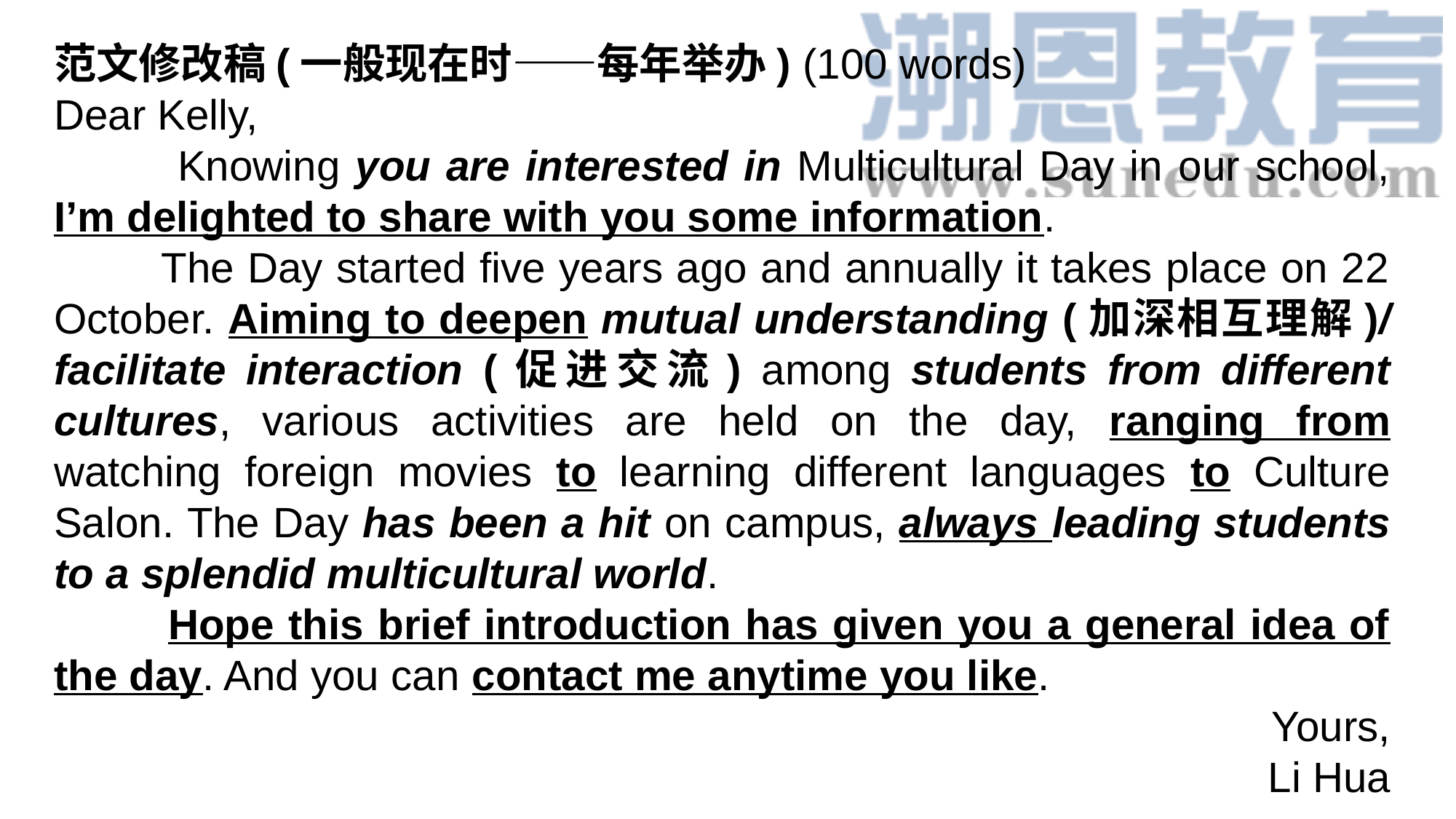

范文修改稿(一般现在时——每年举办) (100 words)
Dear Kelly,
        Knowing you are interested in Multicultural Day in our school, I’m delighted to share with you some information.
        The Day started five years ago and annually it takes place on 22 October. Aiming to deepen mutual understanding (加深相互理解)/ facilitate interaction (促进交流) among students from different cultures, various activities are held on the day, ranging from watching foreign movies to learning different languages to Culture Salon. The Day has been a hit on campus, always leading students to a splendid multicultural world.
        Hope this brief introduction has given you a general idea of the day. And you can contact me anytime you like.
Yours,
Li Hua